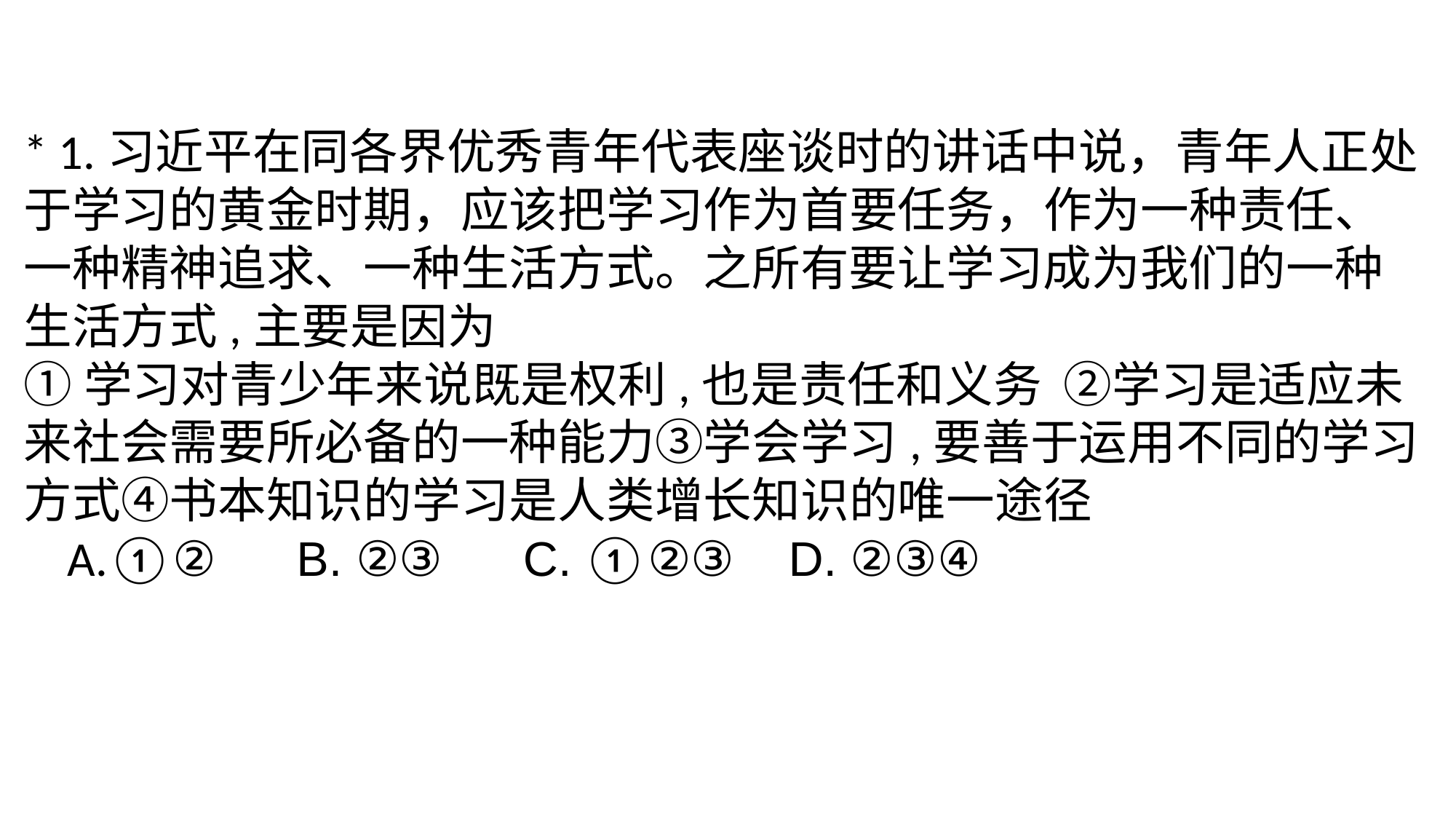

* 1.习近平在同各界优秀青年代表座谈时的讲话中说，青年人正处于学习的黄金时期，应该把学习作为首要任务，作为一种责任、一种精神追求、一种生活方式。之所有要让学习成为我们的一种生活方式,主要是因为①学习对青少年来说既是权利,也是责任和义务  ②学习是适应未来社会需要所必备的一种能力③学会学习,要善于运用不同的学习方式④书本知识的学习是人类增长知识的唯一途径    A.①②      B. ②③      C. ①②③    D. ②③④